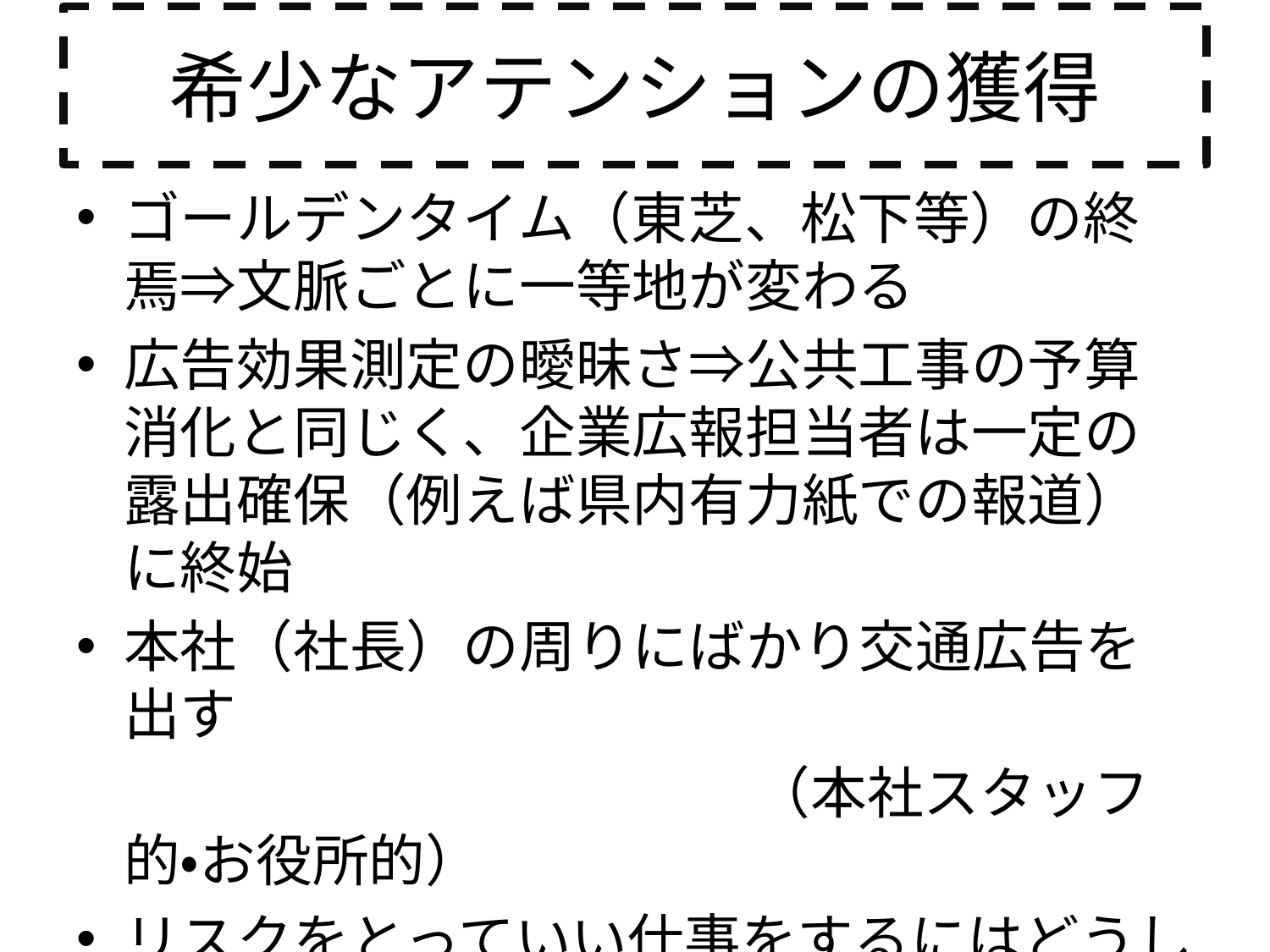

# 希少なアテンションの獲得
ゴールデンタイム（東芝、松下等）の終焉⇒文脈ごとに一等地が変わる
広告効果測定の曖昧さ⇒公共工事の予算消化と同じく、企業広報担当者は一定の露出確保（例えば県内有力紙での報道）に終始
本社（社長）の周りにばかり交通広告を出す
　　　　　　　　　　　　（本社スタッフ的・お役所的）
リスクをとっていい仕事をするにはどうしたらいいのか？
　　　　　　⇒従って、行政向きの仕事ではない